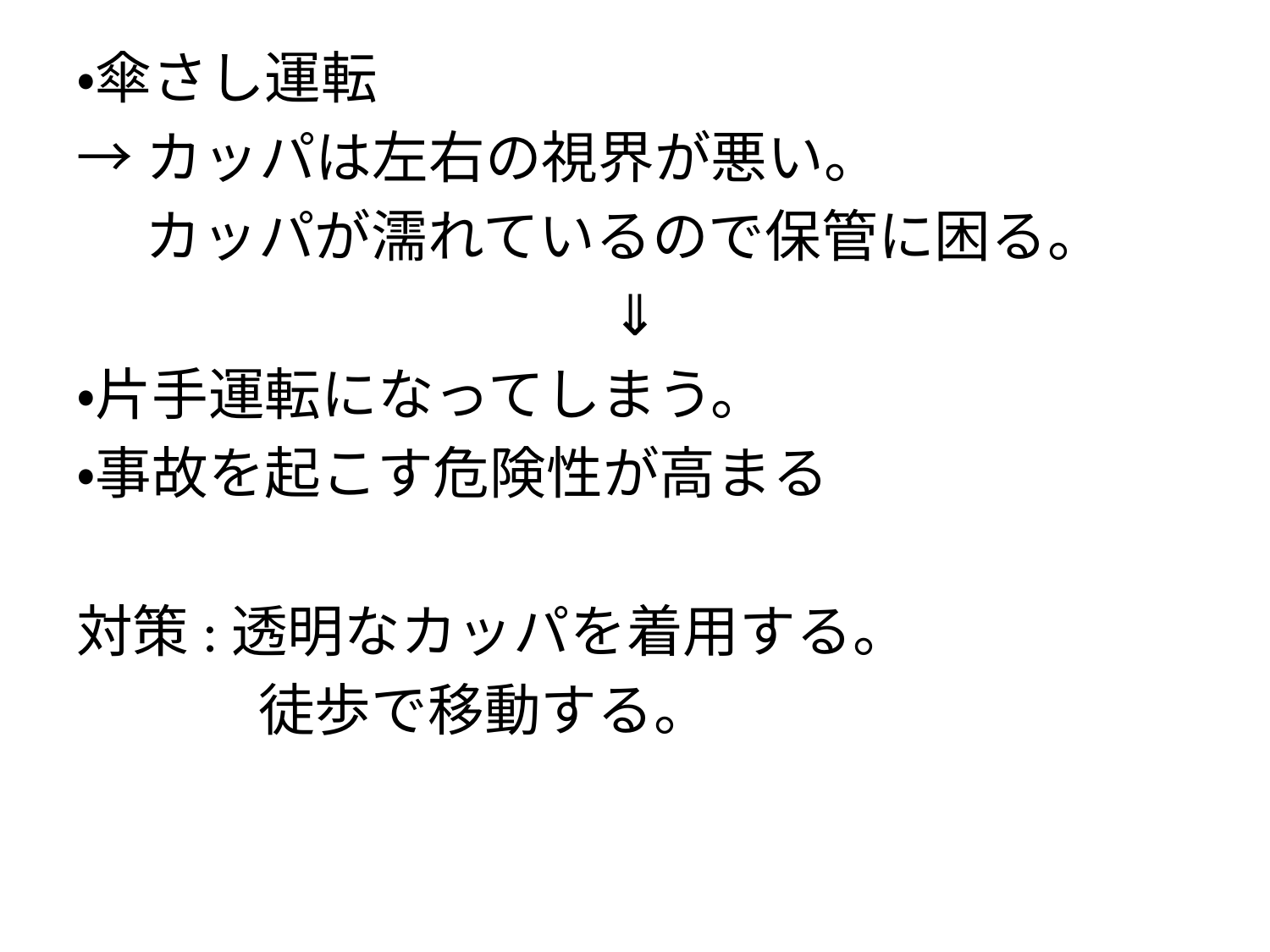

・傘さし運転
→カッパは左右の視界が悪い。
　 カッパが濡れているので保管に困る。
⇓
・片手運転になってしまう。
・事故を起こす危険性が高まる

対策:透明なカッパを着用する。
　　　 徒歩で移動する。